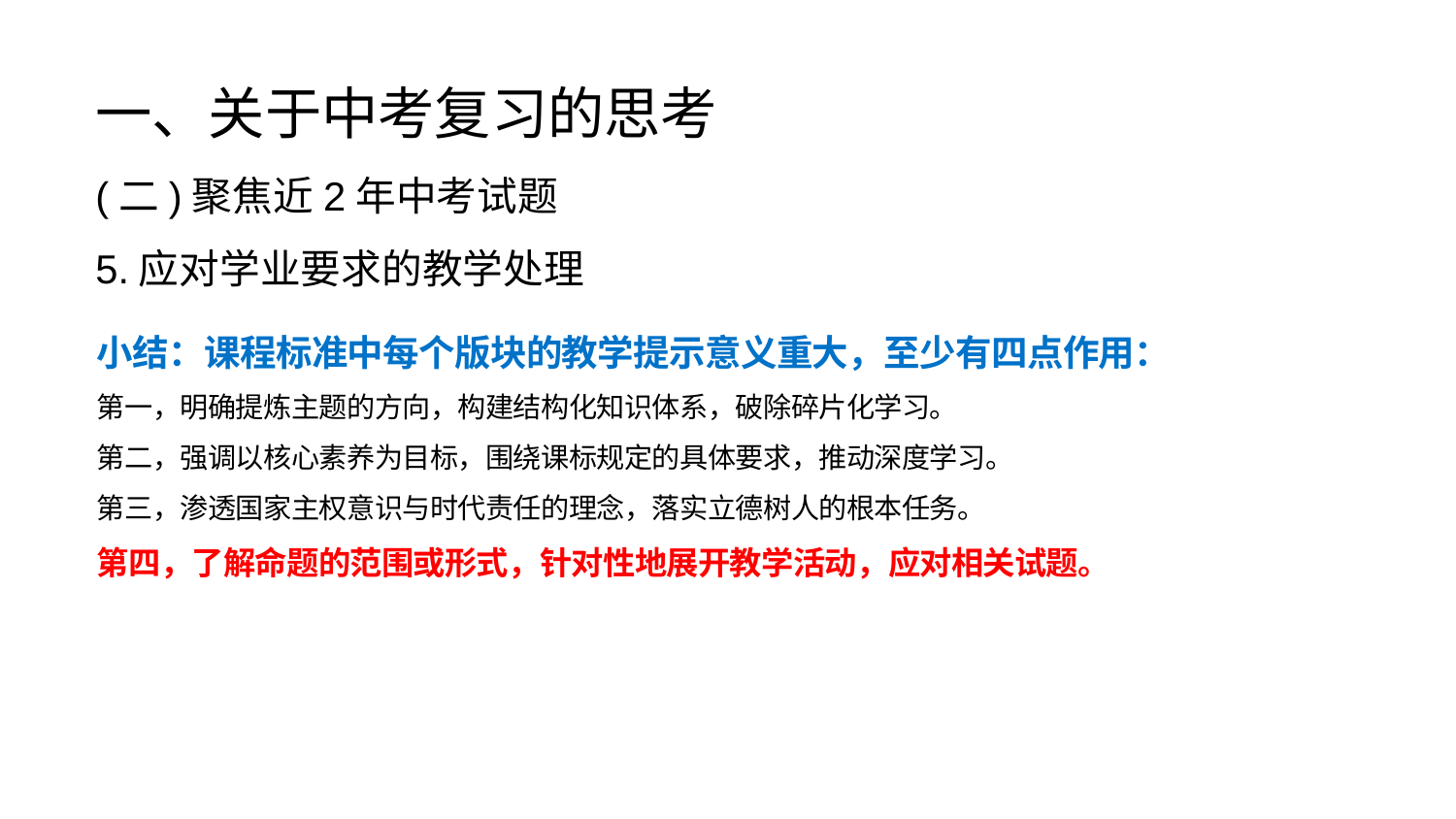

一、关于中考复习的思考
(二)聚焦近2年中考试题
5.应对学业要求的教学处理
小结：课程标准中每个版块的教学提示意义重大，至少有四点作用：
第一，明确提炼主题的方向，构建结构化知识体系，破除碎片化学习。
第二，强调以核心素养为目标，围绕课标规定的具体要求，推动深度学习。
第三，渗透国家主权意识与时代责任的理念，落实立德树人的根本任务。
第四，了解命题的范围或形式，针对性地展开教学活动，应对相关试题。